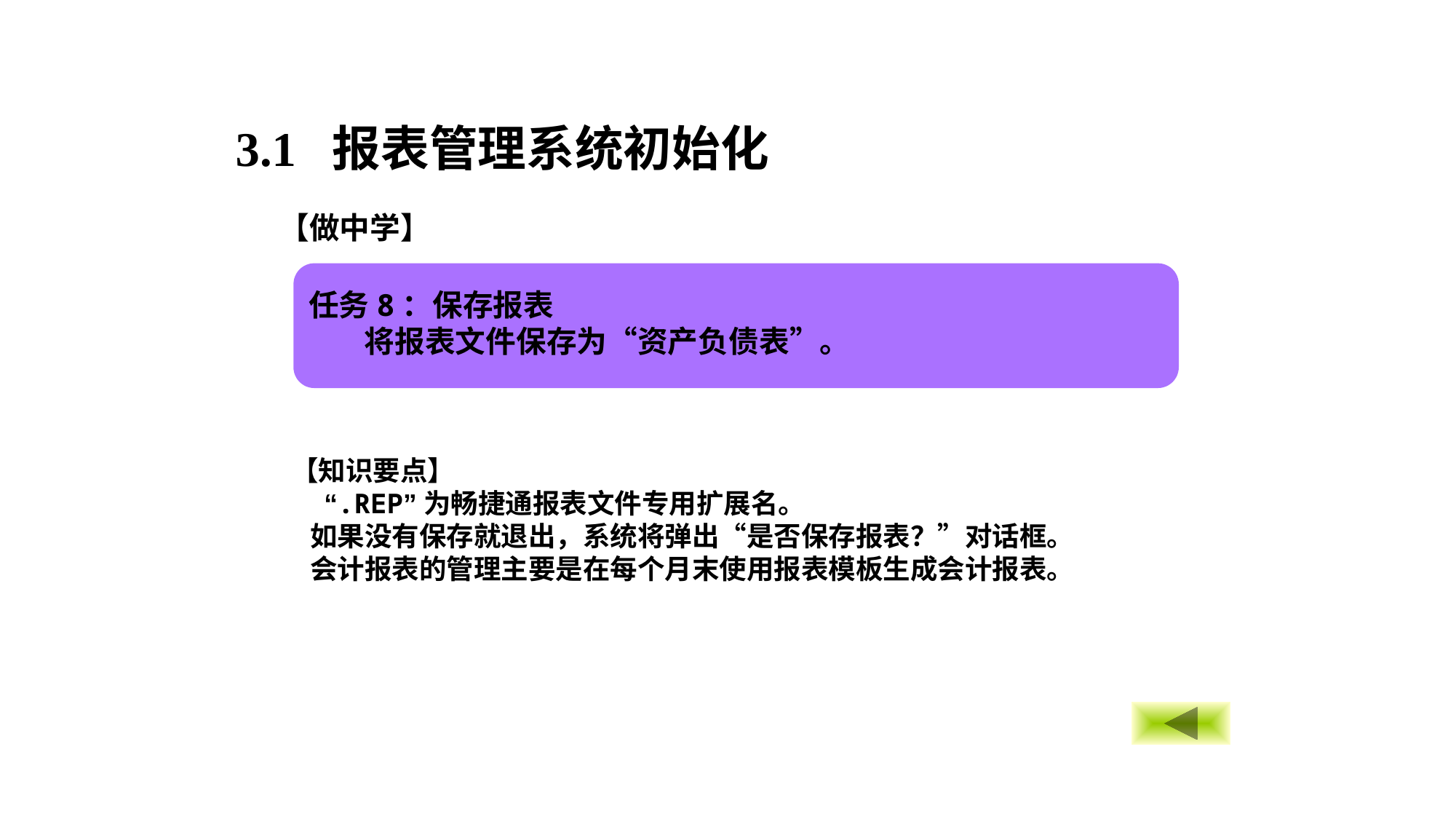

3.1  报表管理系统初始化
【做中学】

任务8：保存报表
       将报表文件保存为“资产负债表”。
【知识要点】
  “.REP”为畅捷通报表文件专用扩展名。
  如果没有保存就退出，系统将弹出“是否保存报表？”对话框。
  会计报表的管理主要是在每个月末使用报表模板生成会计报表。